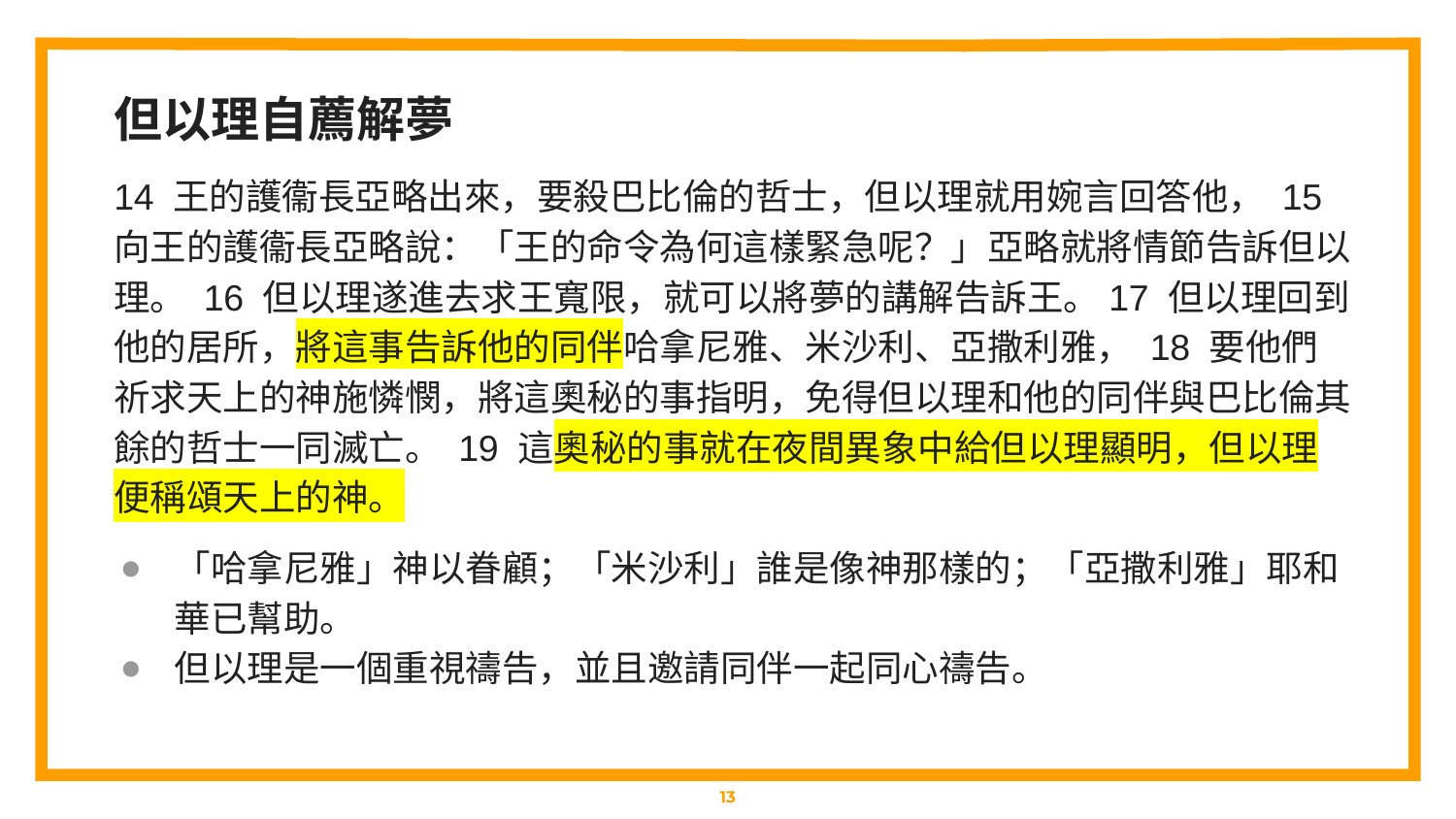

但以理自薦解夢
14 王的護衞長亞略出來，要殺巴比倫的哲士，但以理就用婉言回答他， 15 向王的護衞長亞略說：「王的命令為何這樣緊急呢？」亞略就將情節告訴但以理。 16 但以理遂進去求王寬限，就可以將夢的講解告訴王。17 但以理回到他的居所，將這事告訴他的同伴哈拿尼雅、米沙利、亞撒利雅， 18 要他們祈求天上的神施憐憫，將這奧秘的事指明，免得但以理和他的同伴與巴比倫其餘的哲士一同滅亡。 19 這奧秘的事就在夜間異象中給但以理顯明，但以理便稱頌天上的神。
「哈拿尼雅」神以眷顧；「米沙利」誰是像神那樣的；「亞撒利雅」耶和華已幫助。
但以理是一個重視禱告，並且邀請同伴一起同心禱告。
13